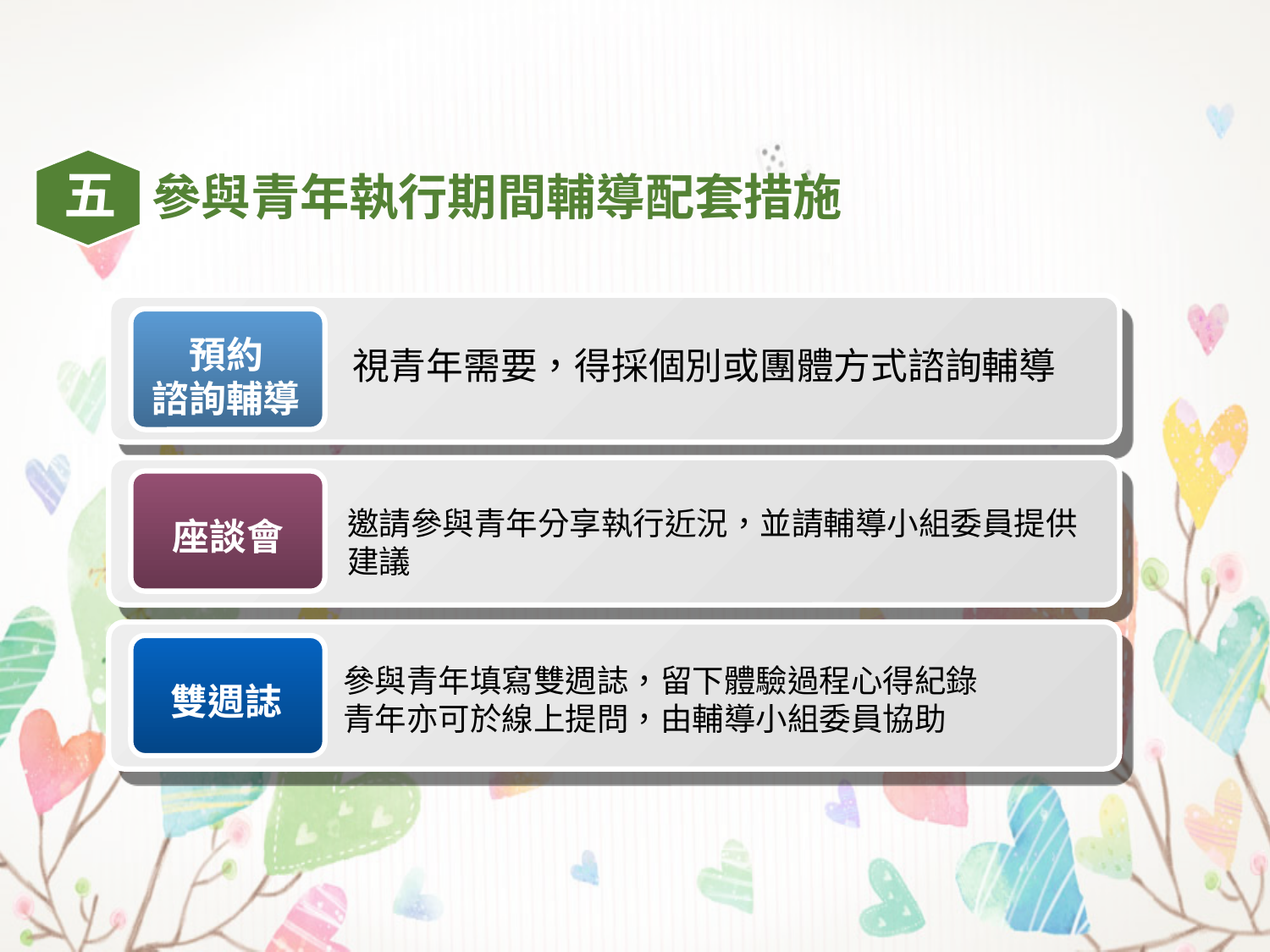

#
五
參與青年執行期間輔導配套措施

預約
諮詢輔導
視青年需要，得採個別或團體方式諮詢輔導

邀請參與青年分享執行近況，並請輔導小組委員提供建議
座談會

參與青年填寫雙週誌，留下體驗過程心得紀錄
青年亦可於線上提問，由輔導小組委員協助
雙週誌